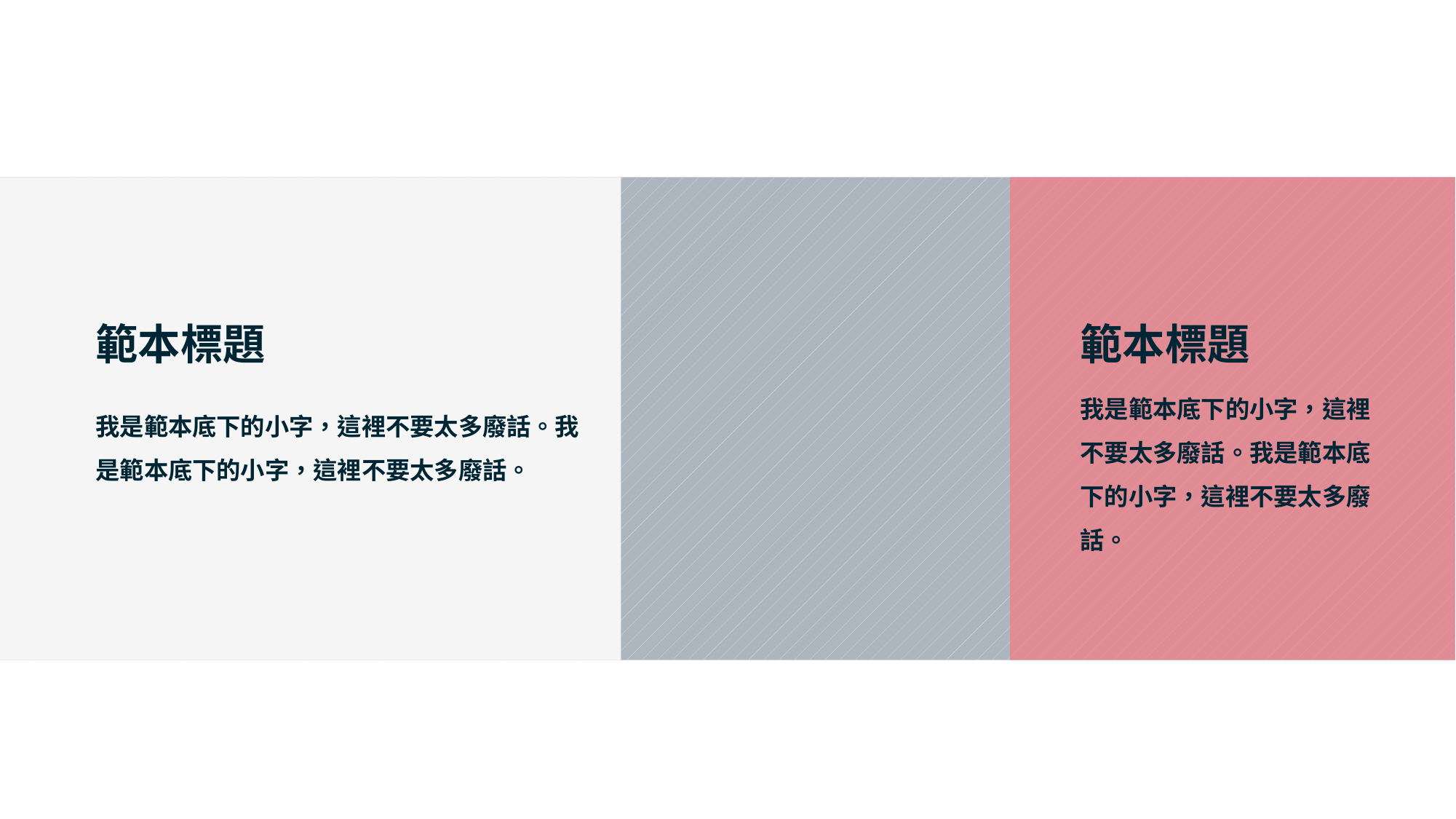

範本標題
範本標題
我是範本底下的小字，這裡不要太多廢話。我是範本底下的小字，這裡不要太多廢話。
我是範本底下的小字，這裡不要太多廢話。我是範本底下的小字，這裡不要太多廢話。